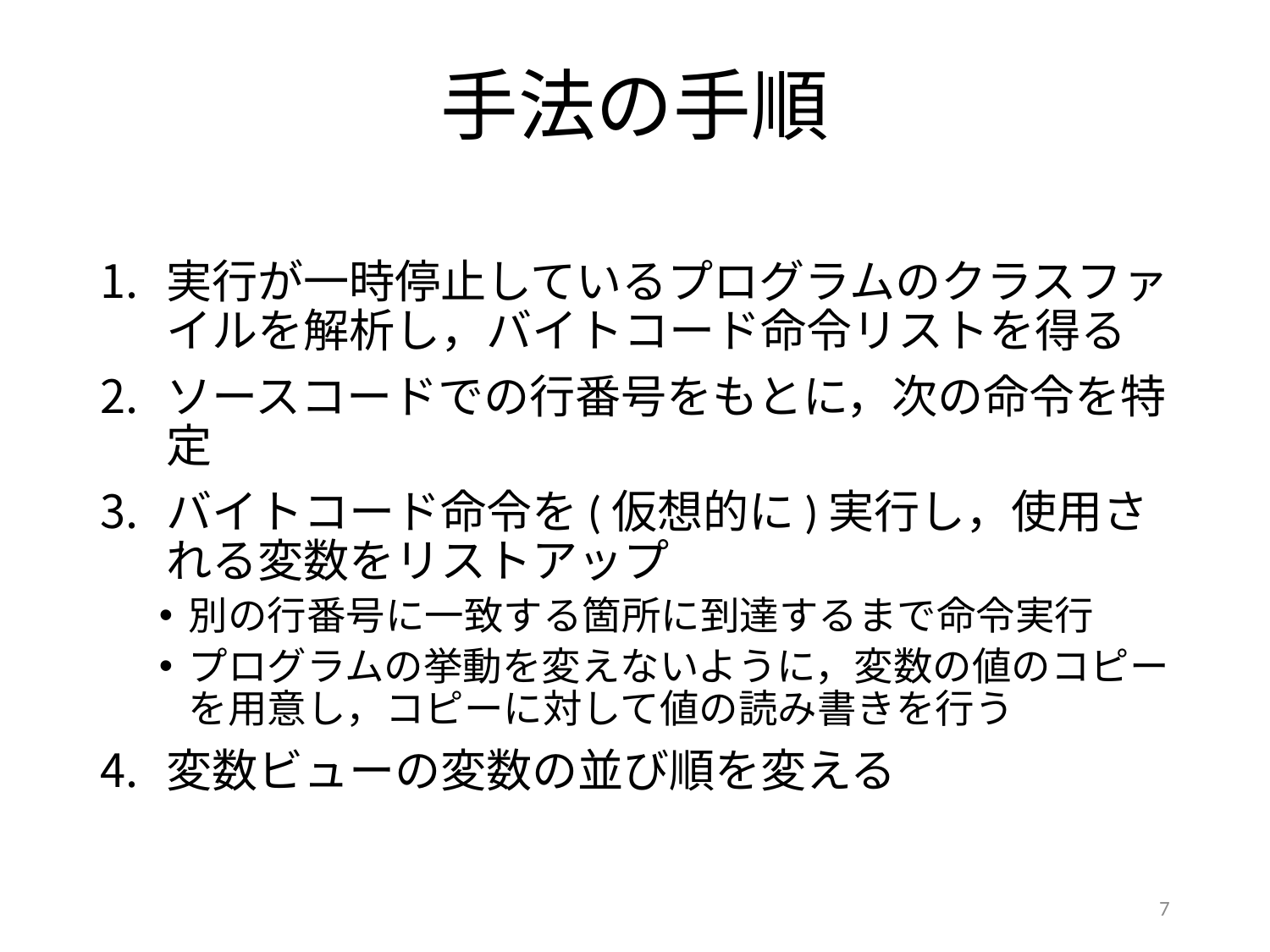

# 手法の手順
実行が一時停止しているプログラムのクラスファイルを解析し，バイトコード命令リストを得る
ソースコードでの行番号をもとに，次の命令を特定
バイトコード命令を(仮想的に)実行し，使用される変数をリストアップ
別の行番号に一致する箇所に到達するまで命令実行
プログラムの挙動を変えないように，変数の値のコピーを用意し，コピーに対して値の読み書きを行う
変数ビューの変数の並び順を変える
7